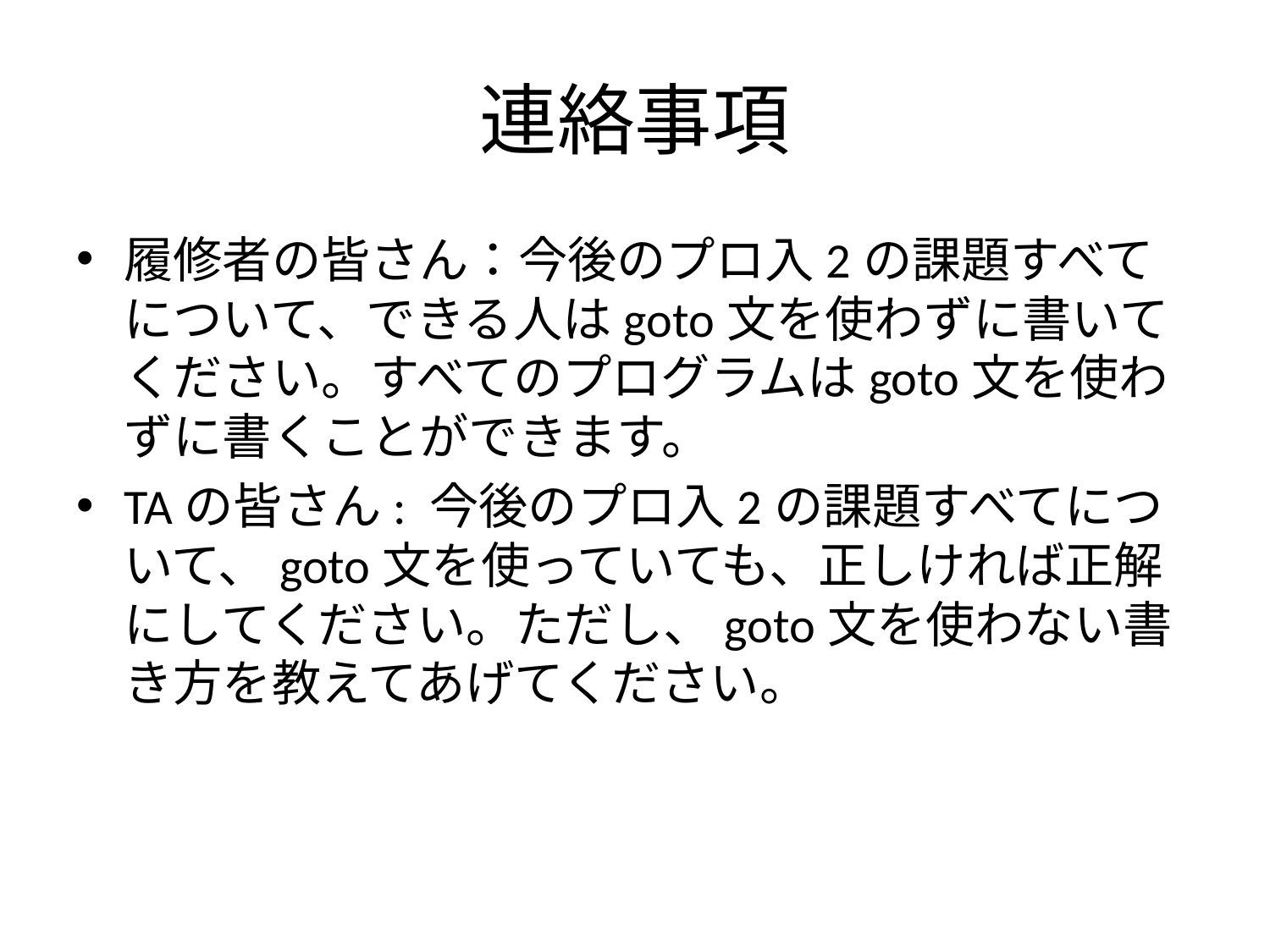

# 連絡事項
履修者の皆さん：今後のプロ入2の課題すべてについて、できる人はgoto文を使わずに書いてください。すべてのプログラムはgoto文を使わずに書くことができます。
TAの皆さん: 今後のプロ入2の課題すべてについて、goto文を使っていても、正しければ正解にしてください。ただし、goto文を使わない書き方を教えてあげてください。